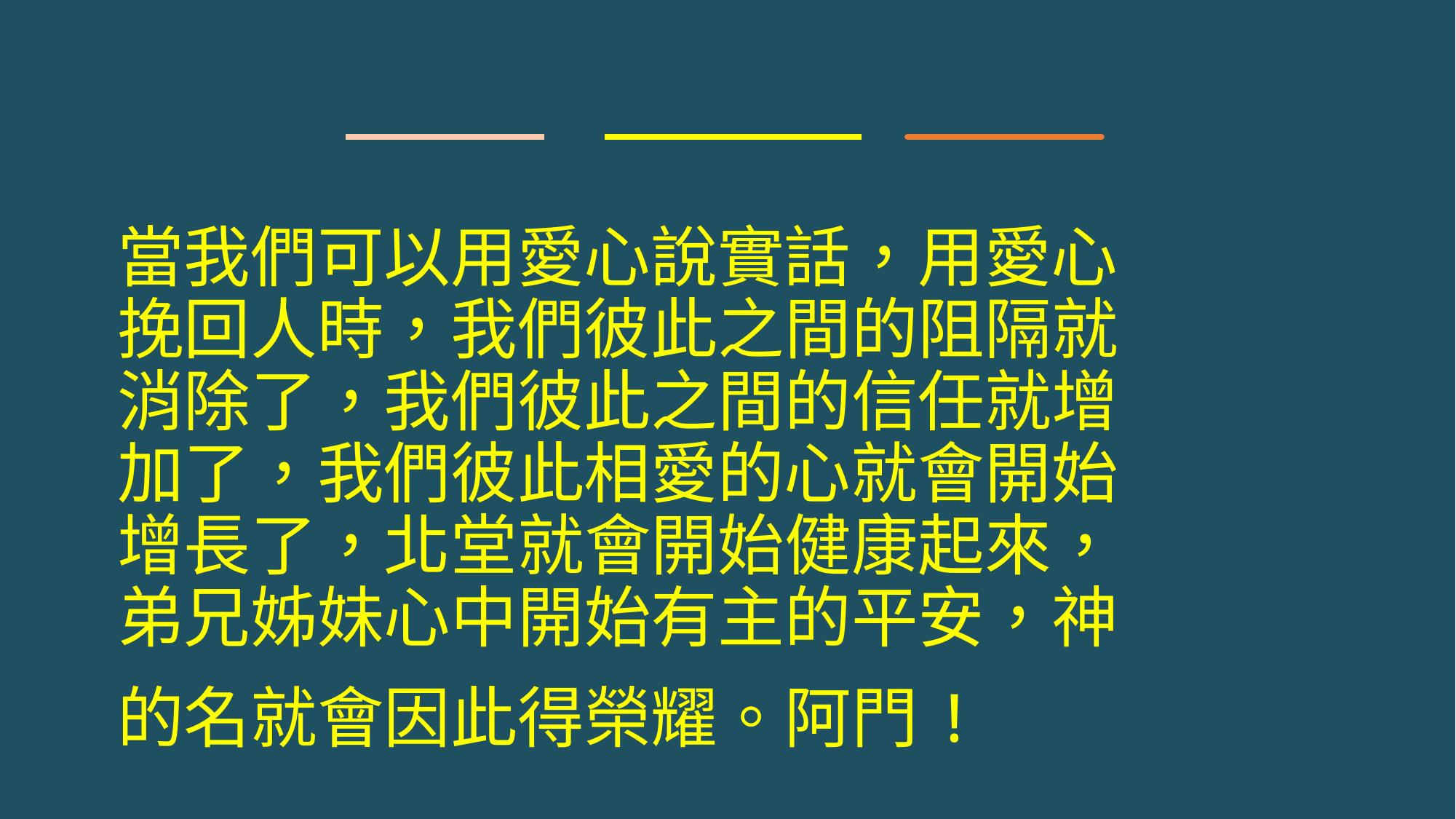

當我們可以用愛心說實話，用愛心挽回人時，我們彼此之間的阻隔就消除了，我們彼此之間的信任就增加了，我們彼此相愛的心就會開始增長了，北堂就會開始健康起來，弟兄姊妹心中開始有主的平安，神的名就會因此得榮耀。阿門!